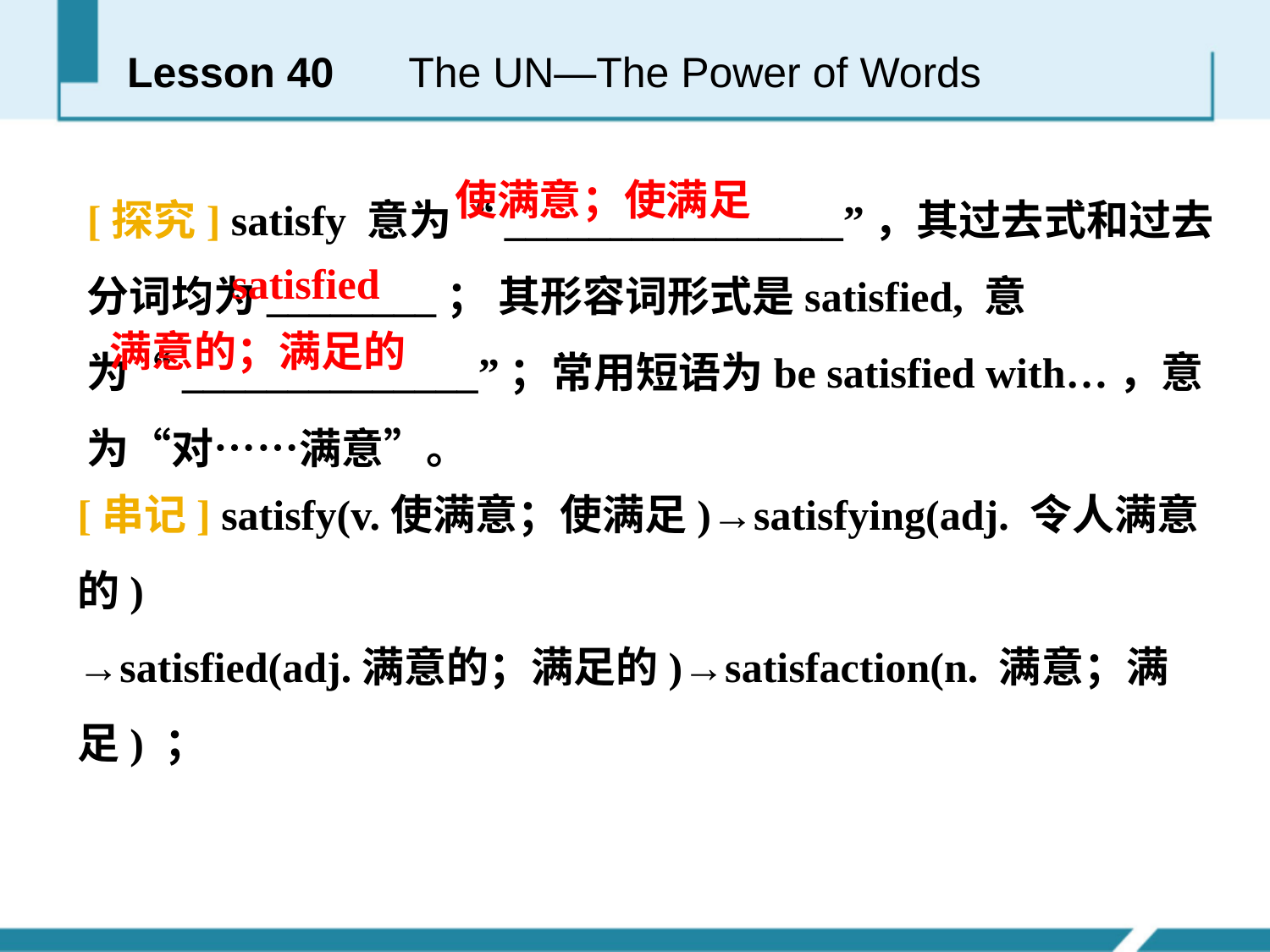

Lesson 40 　The UN—The Power of Words
[探究] satisfy 意为“________________”，其过去式和过去分词均为________； 其形容词形式是satisfied, 意为“______________”；常用短语为be satisfied with…，意为“对……满意”。
使满意；使满足
satisfied
满意的；满足的
[串记] satisfy(v.使满意；使满足)→satisfying(adj. 令人满意的)
→satisfied(adj.满意的；满足的)→satisfaction(n. 满意；满足) ；